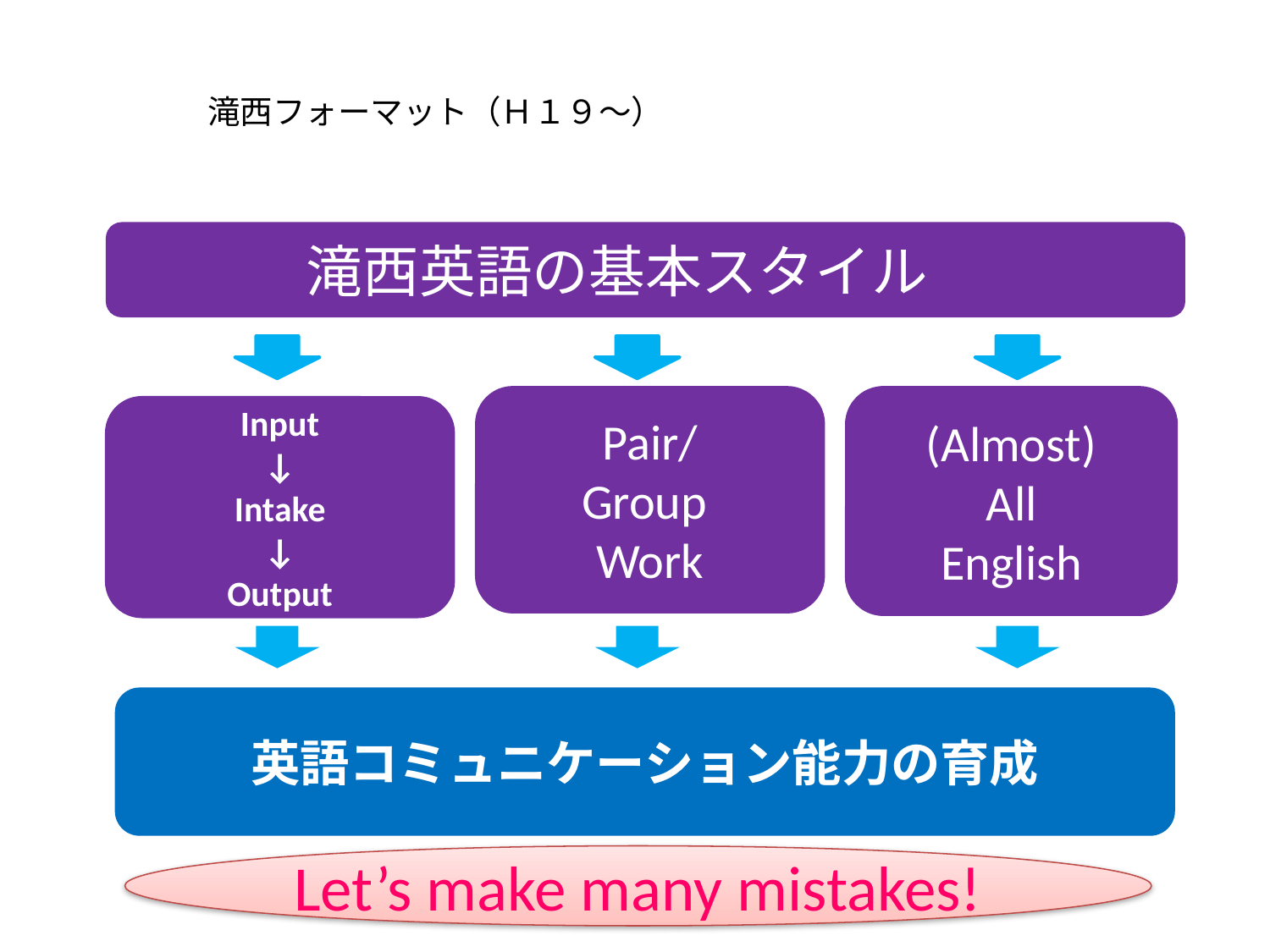

# 滝西フォーマット（Ｈ１９～）

滝西英語の基本スタイル

Pair/
Group
Work

(Almost)
All
English
Input
↓
Intake
↓
Output

英語コミュニケーション能力の育成
Let’s make many mistakes!